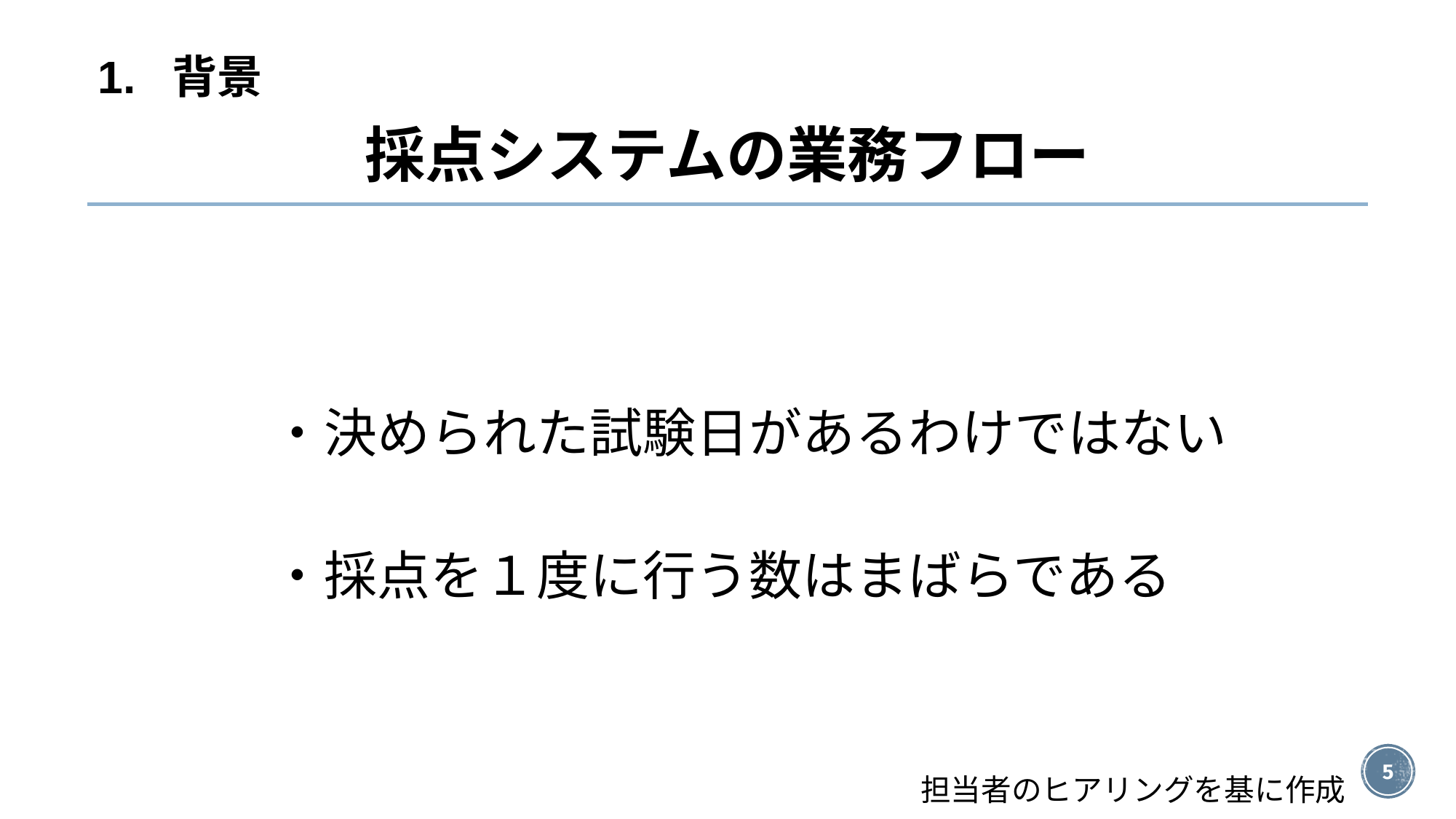

1.  背景
# 採点システムの業務フロー
・決められた試験日があるわけではない
・採点を１度に行う数はまばらである
担当者のヒアリングを基に作成

5